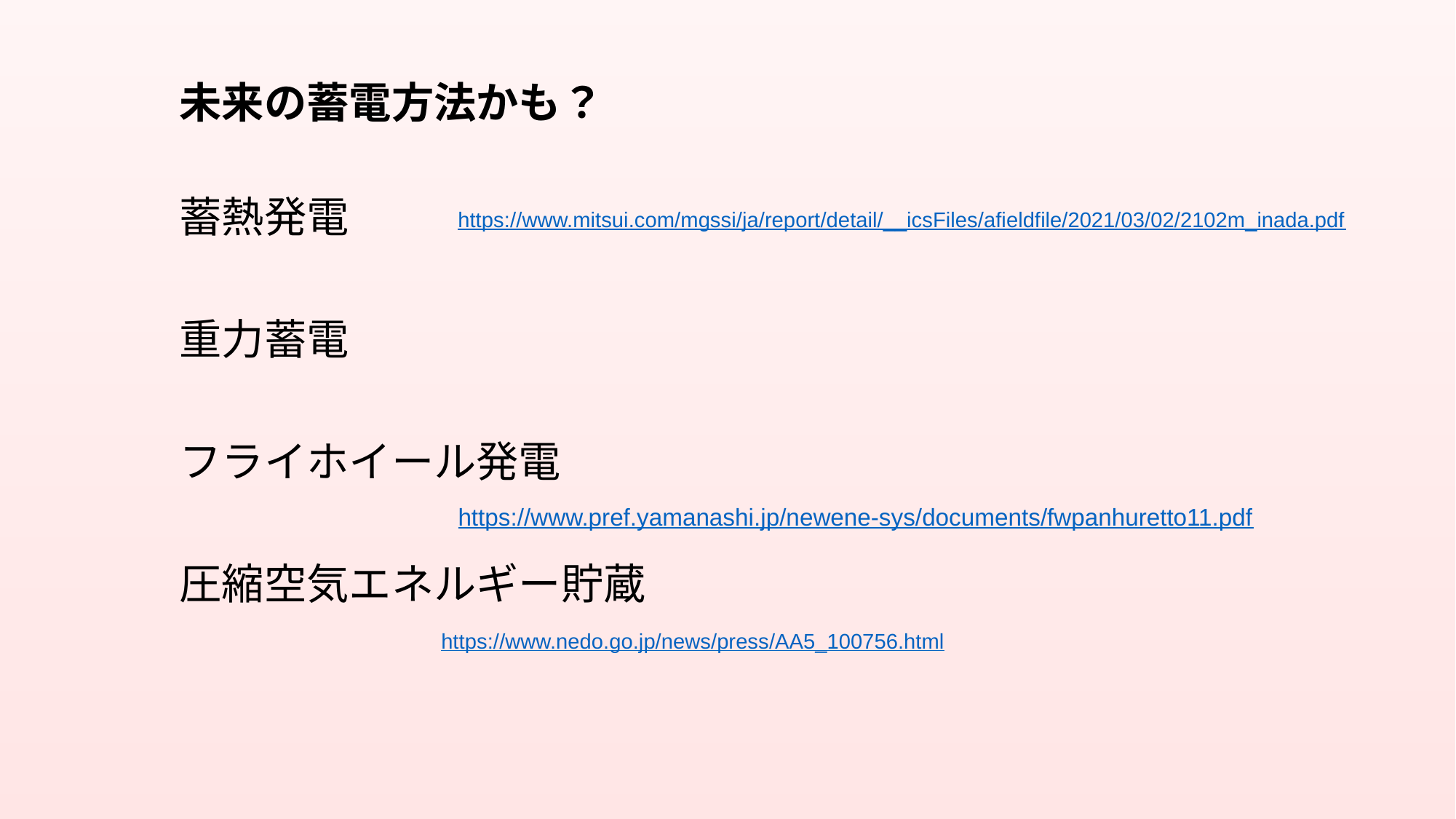

未来の蓄電方法かも？
蓄熱発電

重力蓄電

フライホイール発電

圧縮空気エネルギー貯蔵

https://www.mitsui.com/mgssi/ja/report/detail/__icsFiles/afieldfile/2021/03/02/2102m_inada.pdf
https://www.pref.yamanashi.jp/newene-sys/documents/fwpanhuretto11.pdf
https://www.nedo.go.jp/news/press/AA5_100756.html